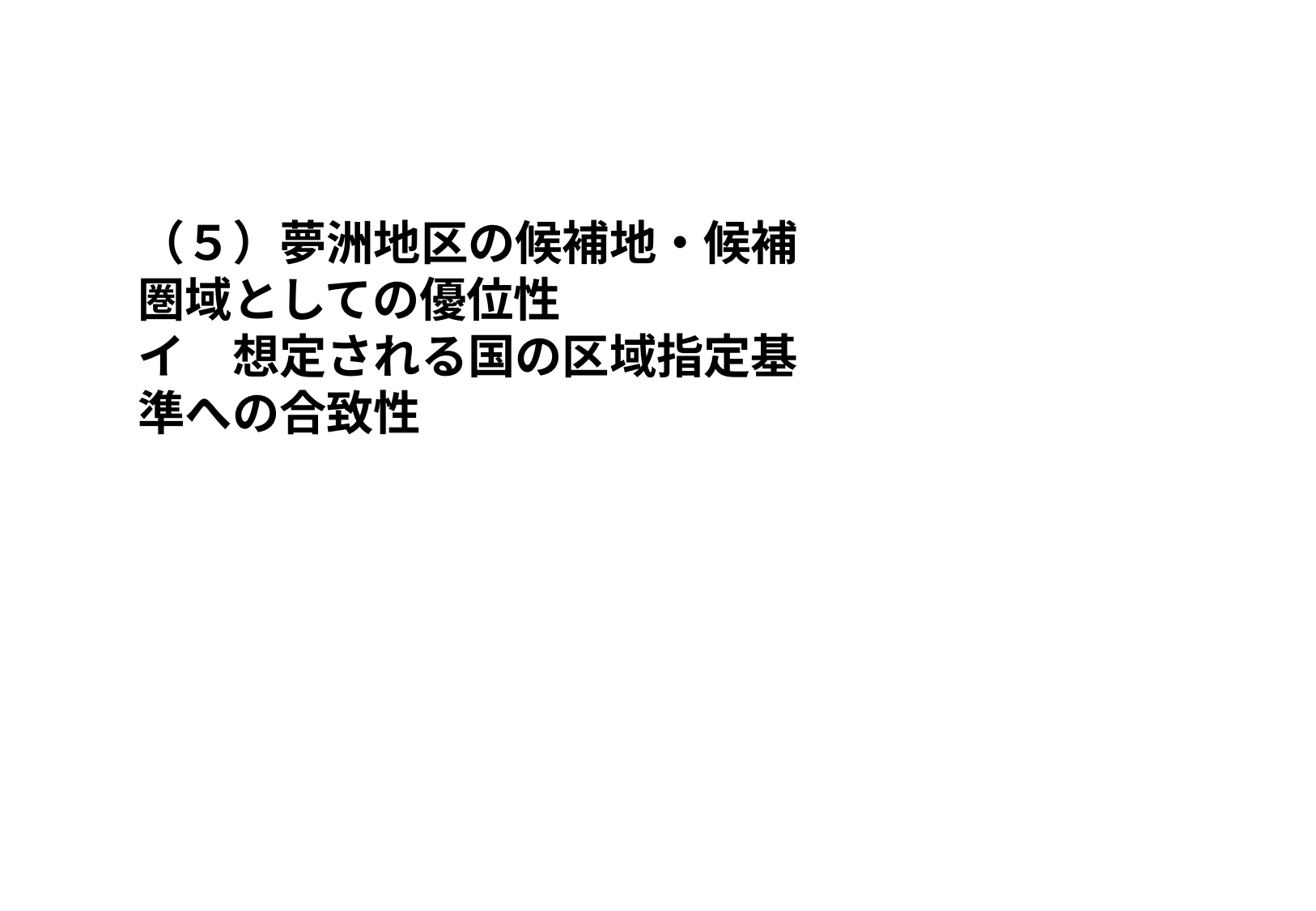

（５）夢洲地区の候補地・候補圏域としての優位性
イ　想定される国の区域指定基準への合致性
143